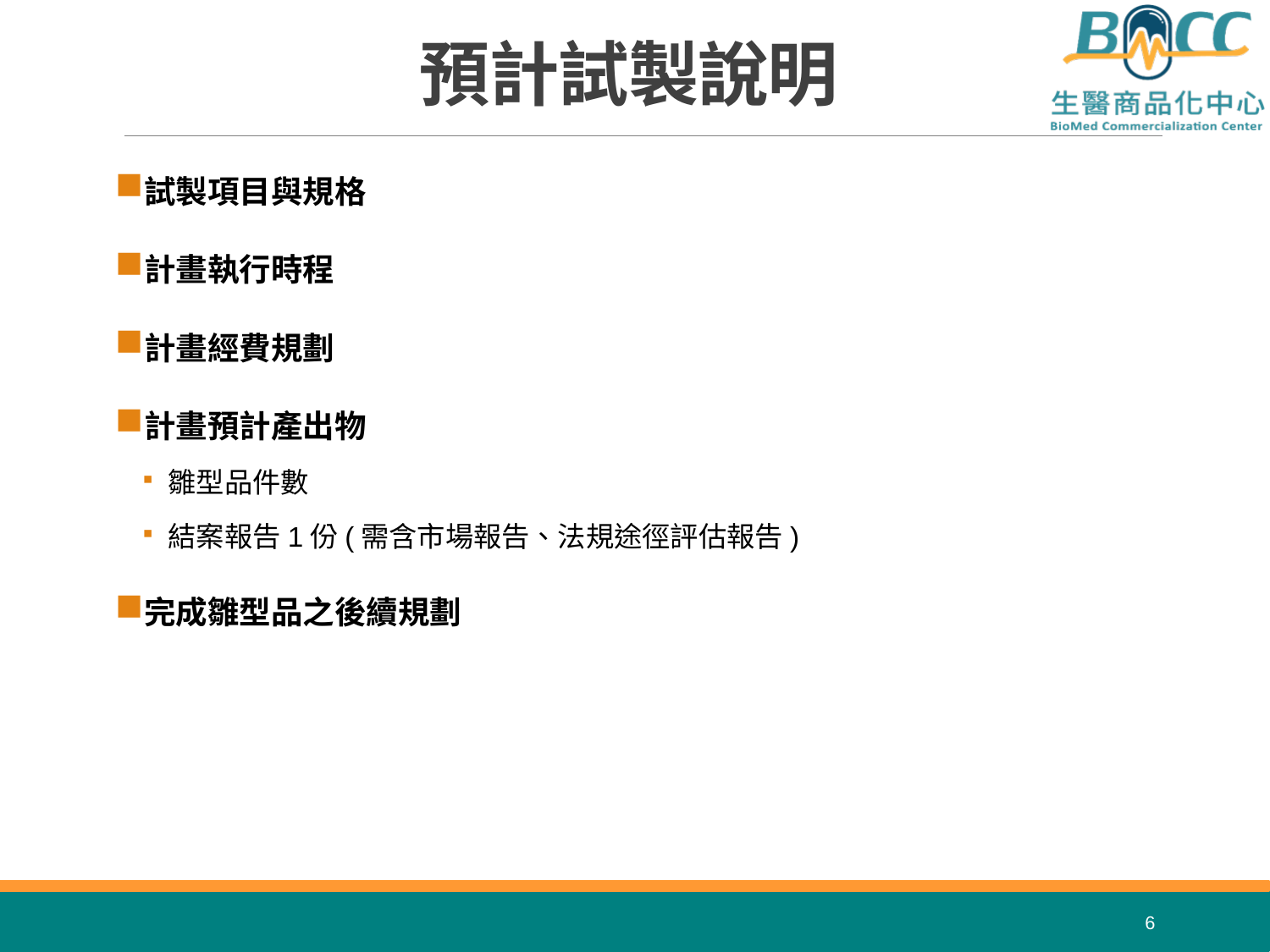

預計試製說明
試製項目與規格
計畫執行時程
計畫經費規劃
計畫預計產出物
雛型品件數
結案報告1份(需含市場報告、法規途徑評估報告)
完成雛型品之後續規劃

6